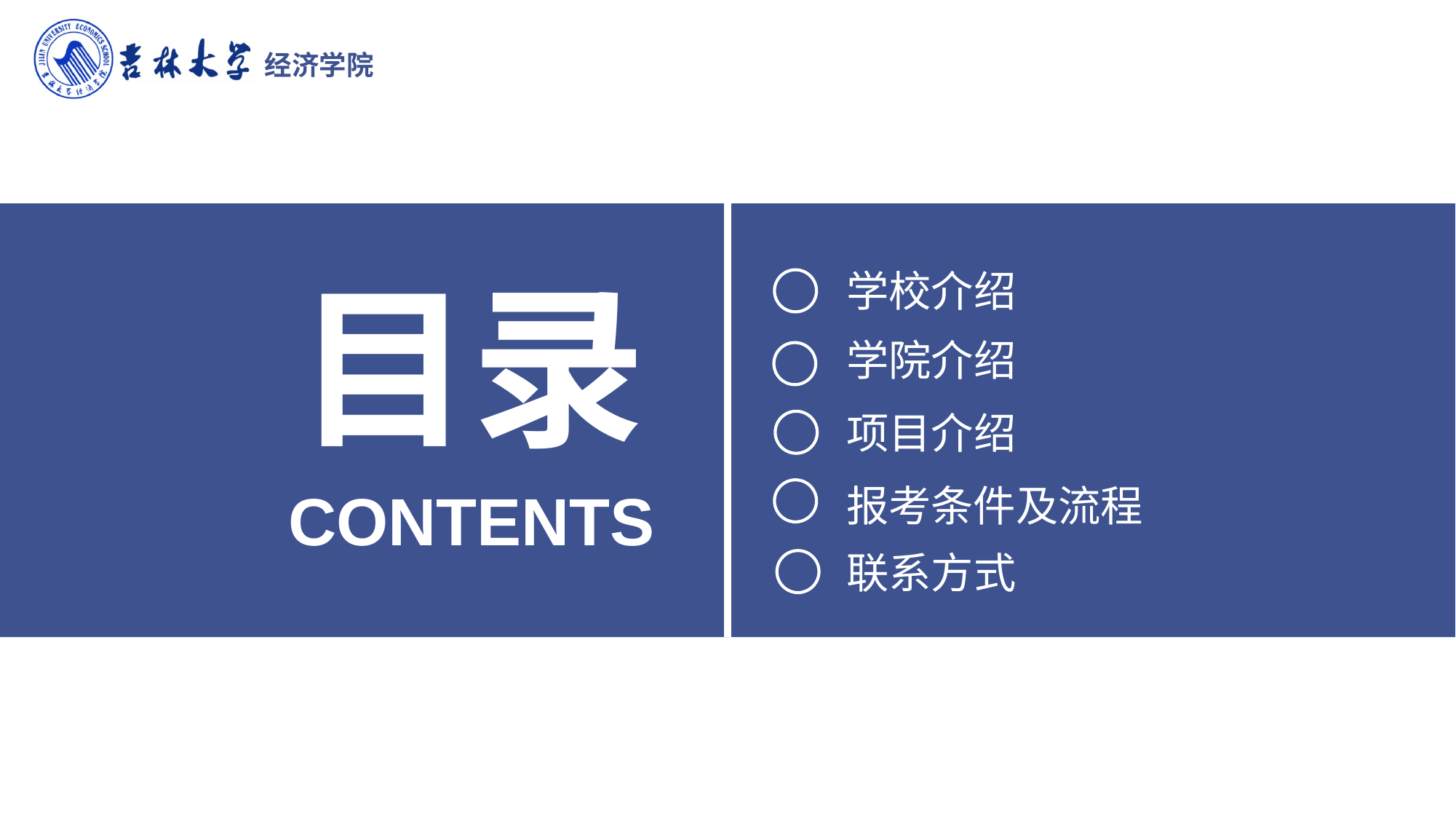

目录
学校介绍

学院介绍

项目介绍

CONTENTS
报考条件及流程

联系方式